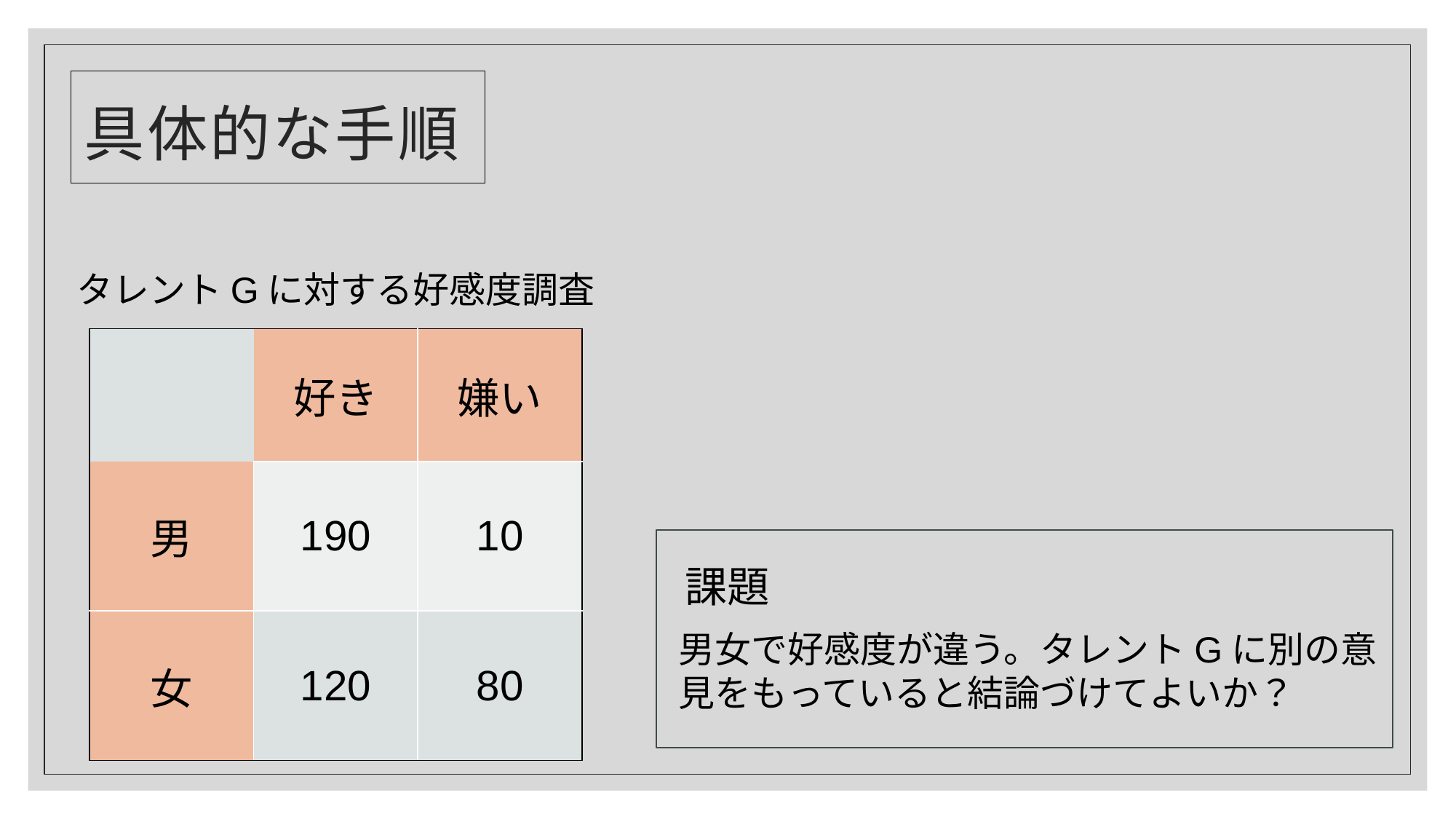

# 具体的な手順
タレントGに対する好感度調査
|  | 好き | 嫌い |
| --- | --- | --- |
| 男 | 190 | 10 |
| 女 | 120 | 80 |

課題
男女で好感度が違う。タレントGに別の意
見をもっていると結論づけてよいか？